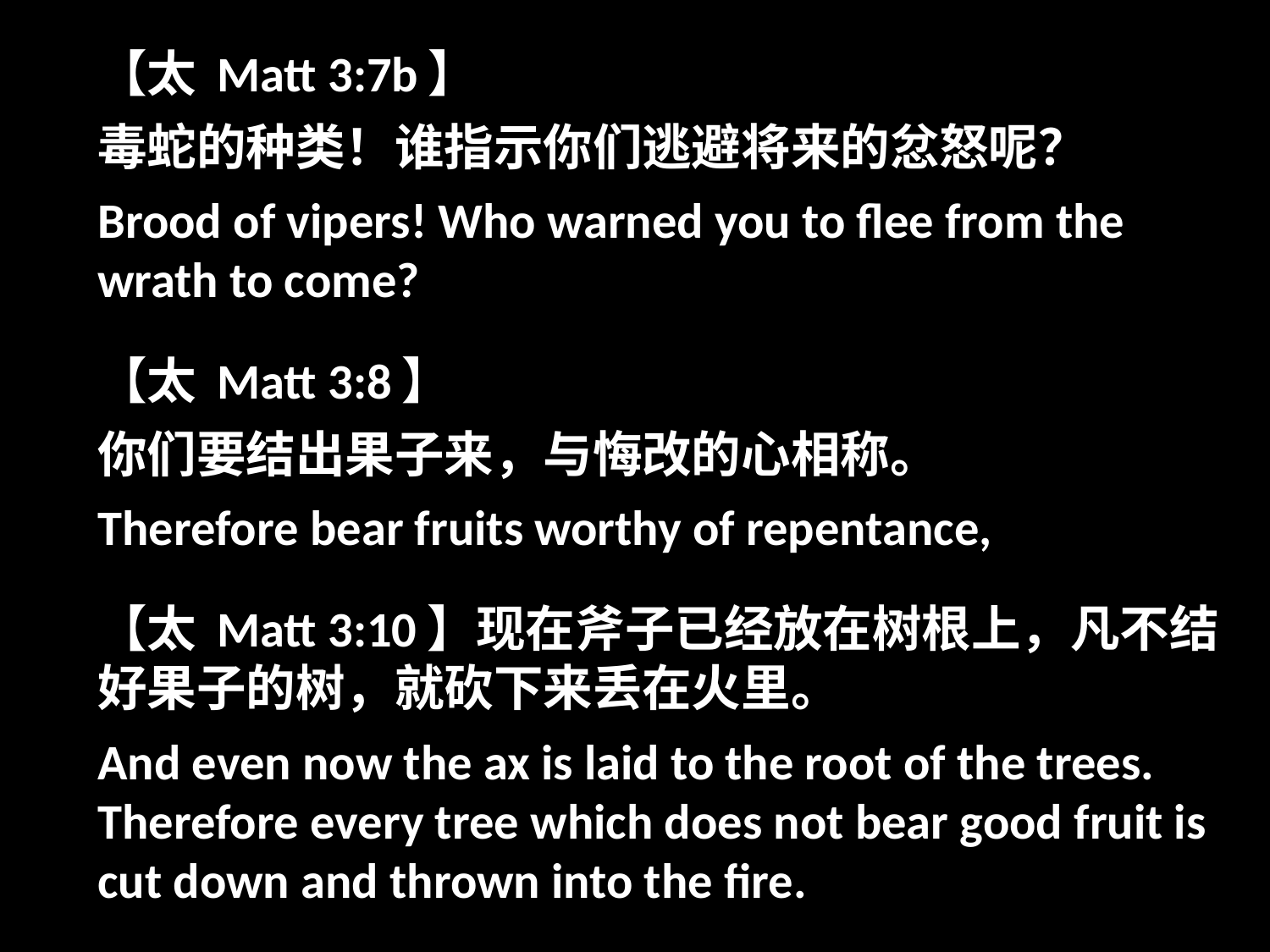

【太 Matt 3:7b】
毒蛇的种类！谁指示你们逃避将来的忿怒呢？
Brood of vipers! Who warned you to flee from the wrath to come?

【太 Matt 3:8】
你们要结出果子来，与悔改的心相称。
Therefore bear fruits worthy of repentance,

【太 Matt 3:10】现在斧子已经放在树根上，凡不结好果子的树，就砍下来丢在火里。
And even now the ax is laid to the root of the trees. Therefore every tree which does not bear good fruit is cut down and thrown into the fire.